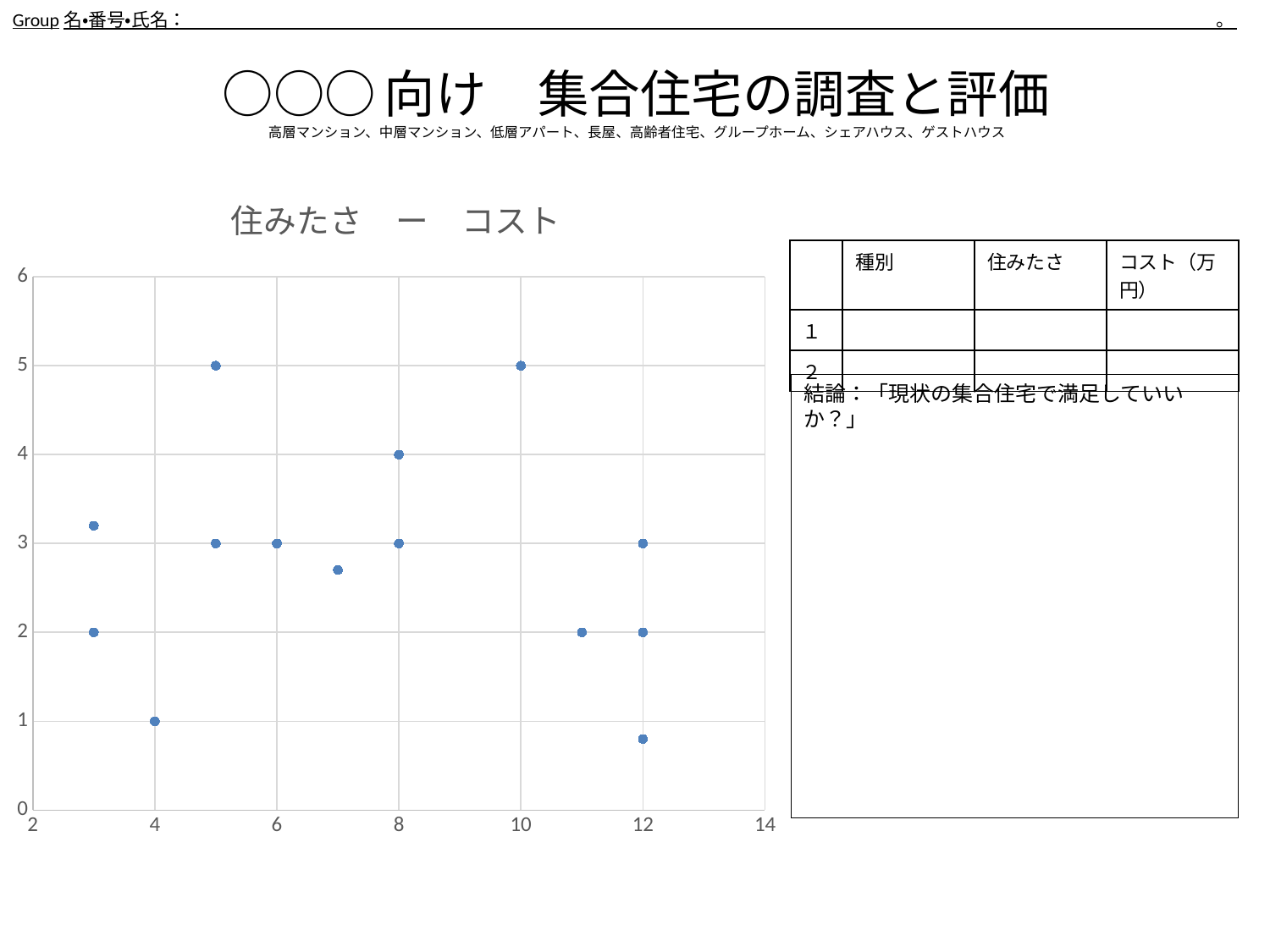

Group名・番号・氏名：　　　　　　　　　　　　　　　　　　　　　　　　　　　　　　　　　　　　　　　　　　　　　　　　　　　　　　　　。
○○○向け　集合住宅の調査と評価
高層マンション、中層マンション、低層アパート、長屋、高齢者住宅、グループホーム、シェアハウス、ゲストハウス

### Chart: 住みたさ　ー　コスト

| Category | 住みたさ |
|---|---|
|  | 種別 | 住みたさ | コスト（万円） |
| --- | --- | --- | --- |
| １ |  |  |  |
| ２ |  |  |  |
結論：「現状の集合住宅で満足していいか？」